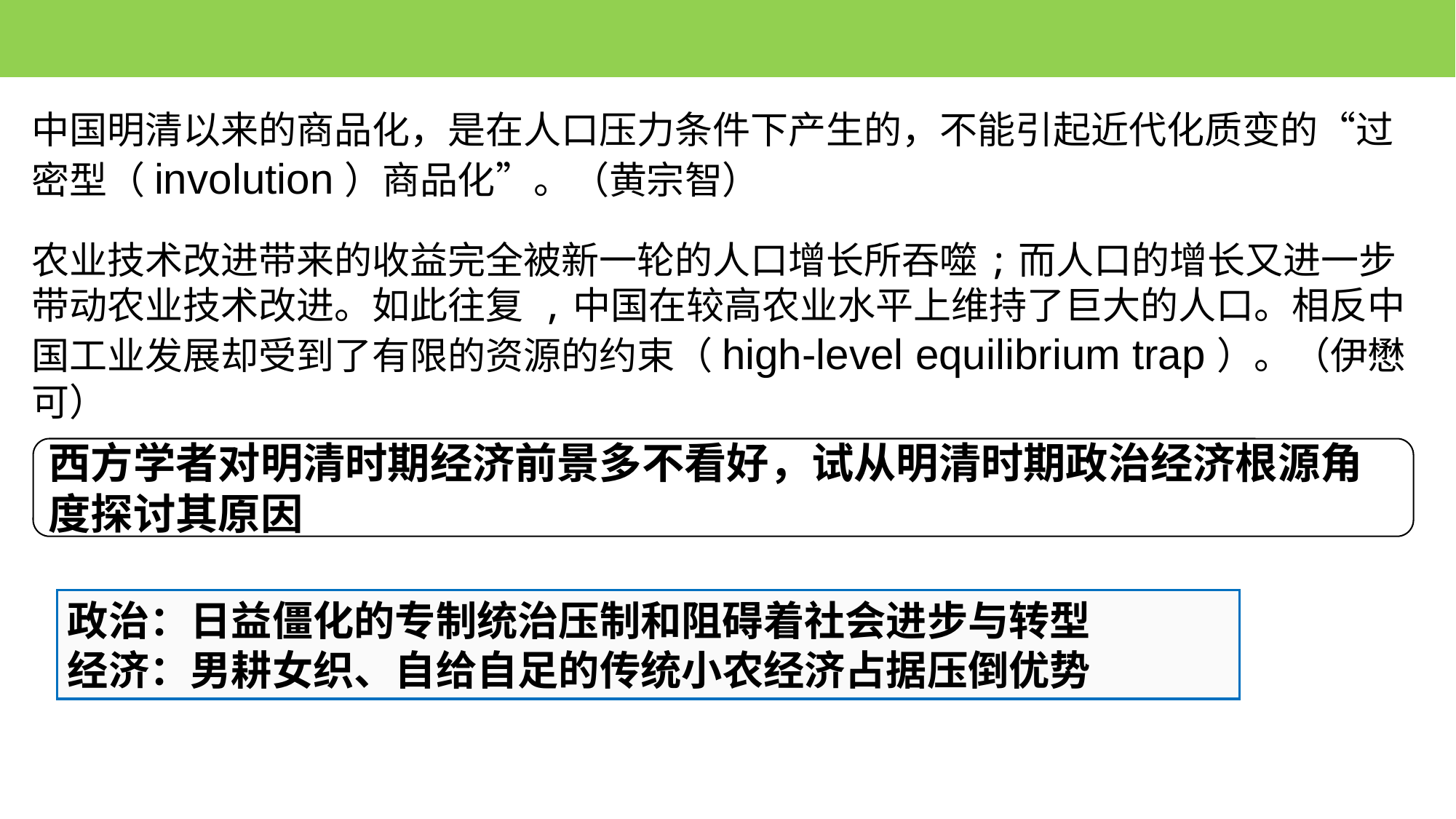

中国明清以来的商品化，是在人口压力条件下产生的，不能引起近代化质变的“过密型（involution）商品化”。（黄宗智）
农业技术改进带来的收益完全被新一轮的人口增长所吞噬;而人口的增长又进一步带动农业技术改进。如此往复 ,中国在较高农业水平上维持了巨大的人口。相反中国工业发展却受到了有限的资源的约束（high-level equilibrium trap）。（伊懋可）
西方学者对明清时期经济前景多不看好，试从明清时期政治经济根源角度探讨其原因
政治：日益僵化的专制统治压制和阻碍着社会进步与转型
经济：男耕女织、自给自足的传统小农经济占据压倒优势